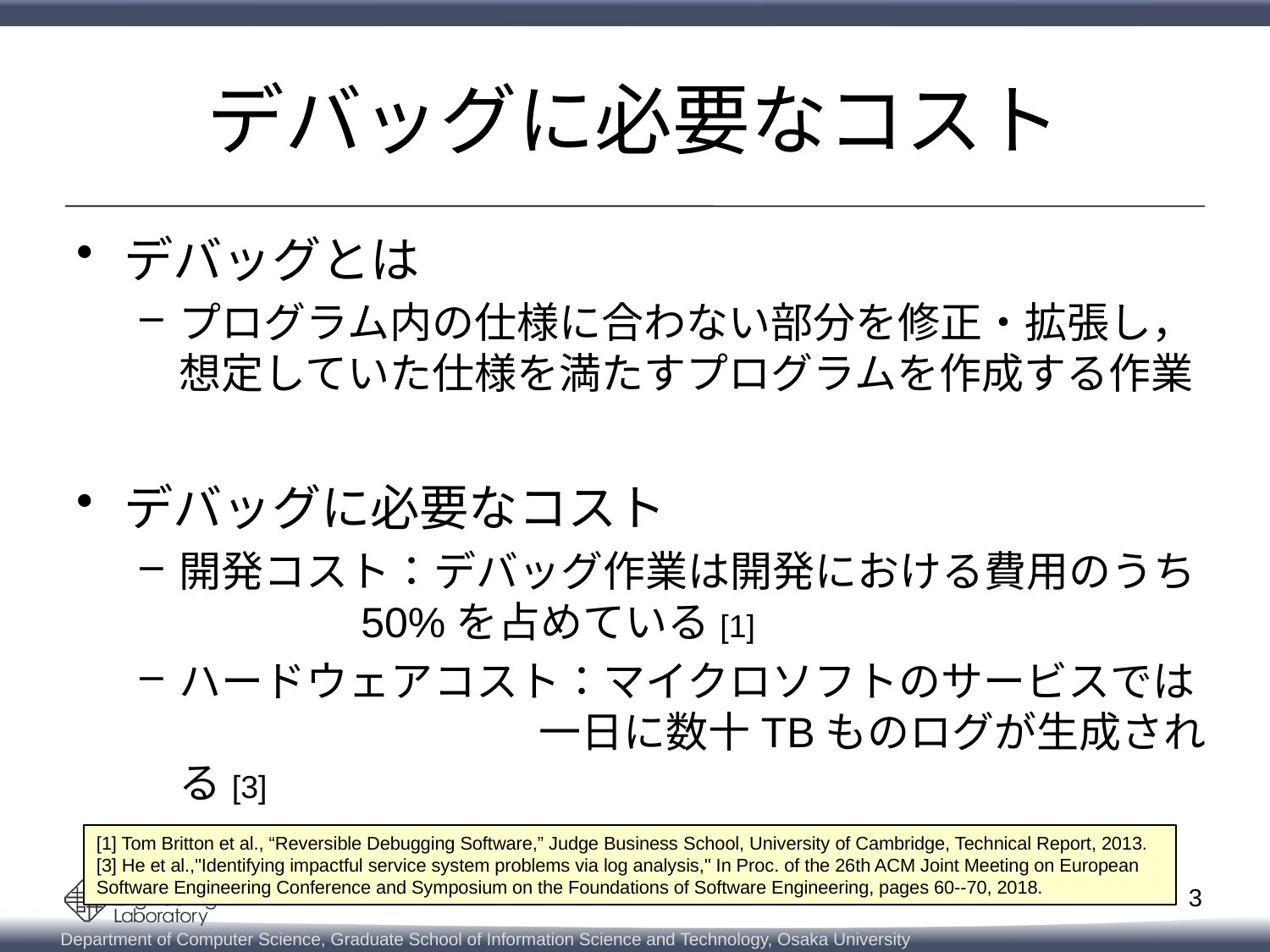

# デバッグに必要なコスト
デバッグとは
プログラム内の仕様に合わない部分を修正・拡張し，
想定していた仕様を満たすプログラムを作成する作業

デバッグに必要なコスト
開発コスト：デバッグ作業は開発における費用のうち
                  50%を占めている[1]
ハードウェアコスト：マイクロソフトのサービスでは
　　　　                    一日に数十TBものログが生成される[3]
[1] Tom Britton et al., “Reversible Debugging Software,” Judge Business School, University of Cambridge, Technical Report, 2013.
[3] He et al.,"Identifying impactful service system problems via log analysis," In Proc. of the 26th ACM Joint Meeting on European Software Engineering Conference and Symposium on the Foundations of Software Engineering, pages 60--70, 2018.
3